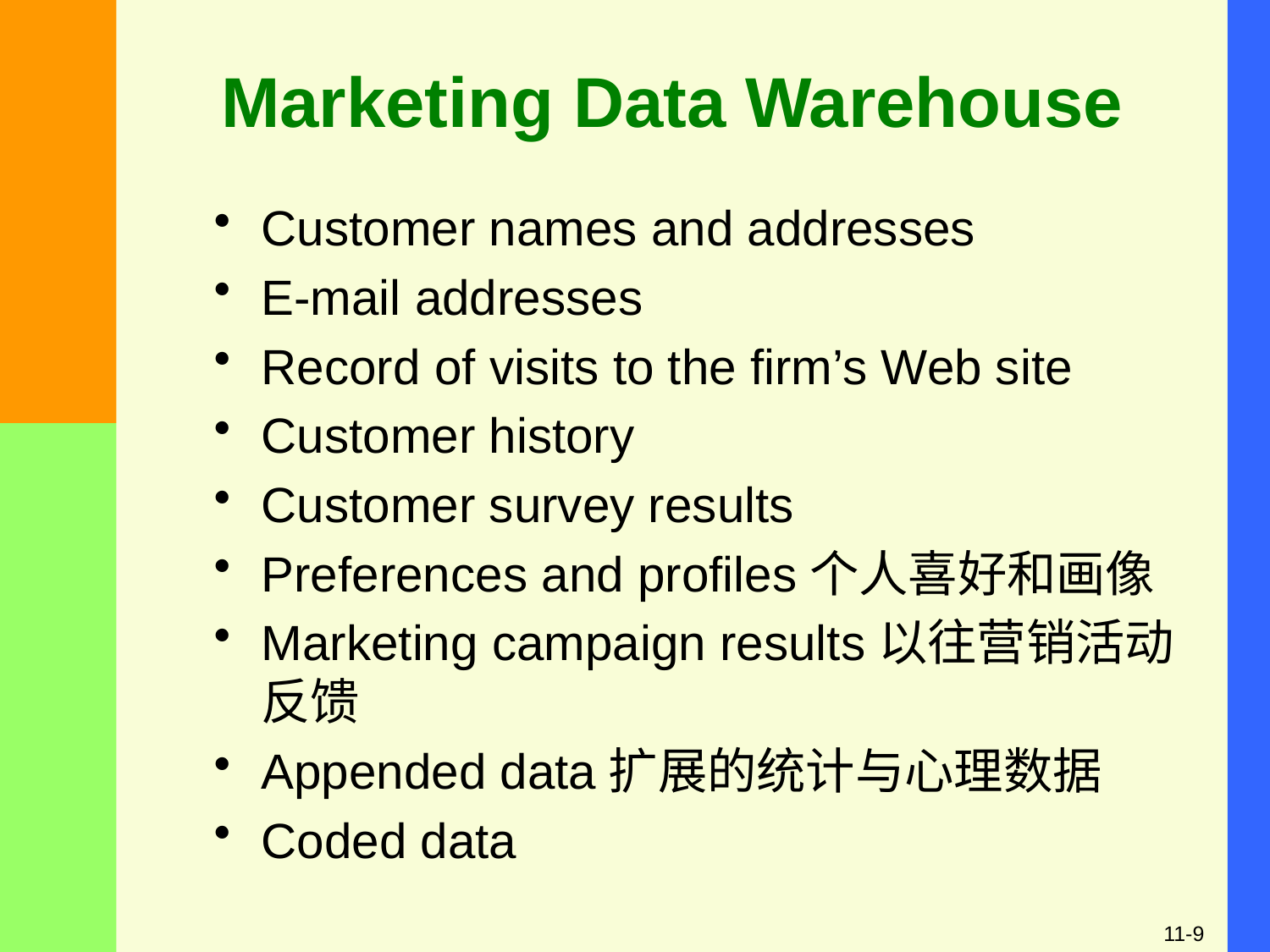

# Marketing Data Warehouse
Customer names and addresses
E-mail addresses
Record of visits to the firm’s Web site
Customer history
Customer survey results
Preferences and profiles个人喜好和画像
Marketing campaign results以往营销活动反馈
Appended data扩展的统计与心理数据
Coded data

11-9